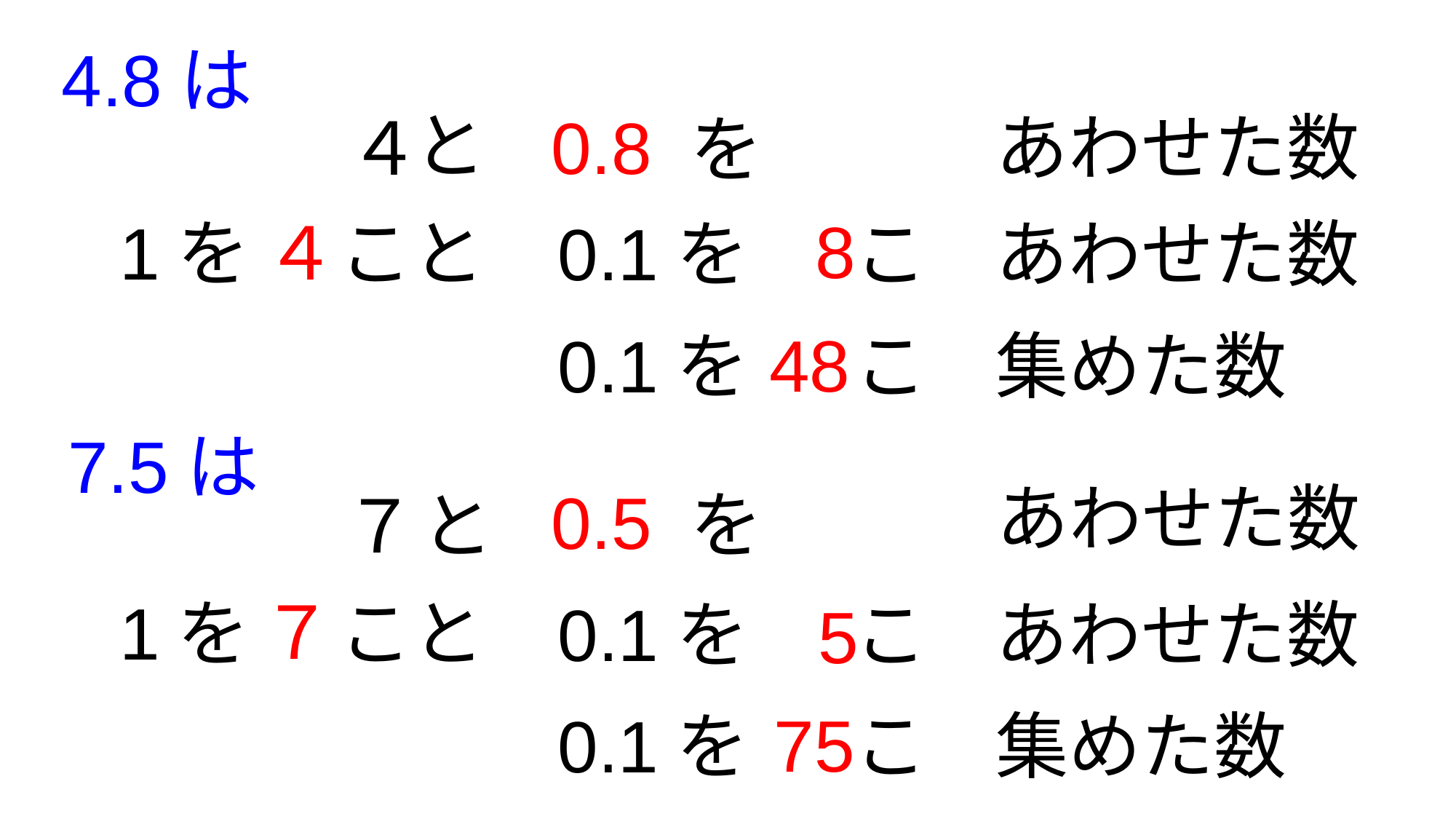

4.8は
と
あわせた数
0.8
４
を
8
1を　 こと
４
0.1を 　 こ
あわせた数
48
0.1を 　 こ
集めた数
7.5は
あわせた数
0.5
を
  と
７
７
1を　 こと
0.1を 　 こ
あわせた数
5
75
0.1を 　 こ
集めた数